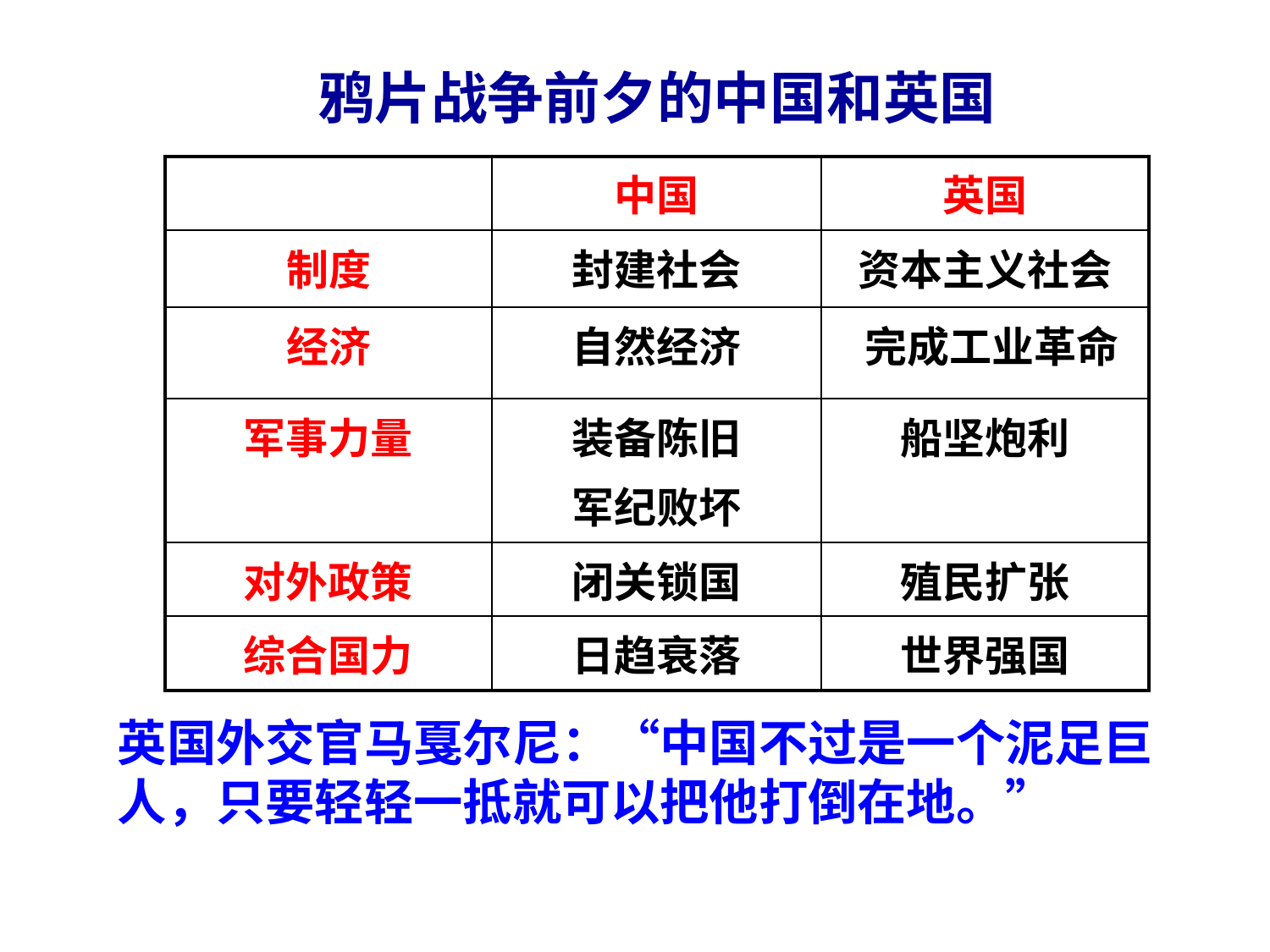

鸦片战争前夕的中国和英国
|  | 中国 | 英国 |
| --- | --- | --- |
| 制度 | 封建社会 | 资本主义社会 |
| 经济 | 自然经济 | 完成工业革命 |
| 军事力量 | 装备陈旧 军纪败坏 | 船坚炮利 |
| 对外政策 | 闭关锁国 | 殖民扩张 |
| 综合国力 | 日趋衰落 | 世界强国 |
英国外交官马戛尔尼：“中国不过是一个泥足巨人，只要轻轻一抵就可以把他打倒在地。”